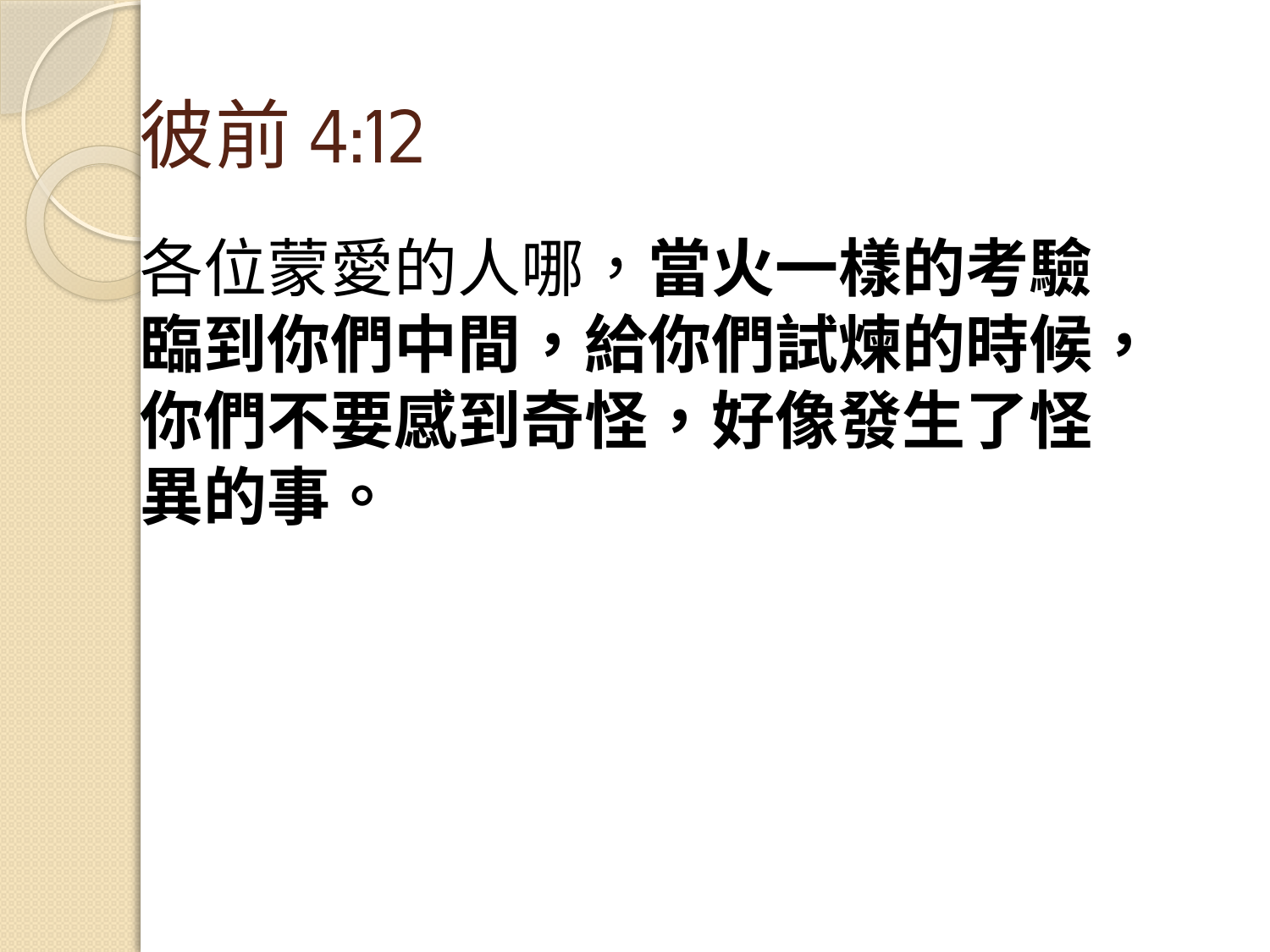

# 彼前4:12
各位蒙愛的人哪，當火一樣的考驗臨到你們中間，給你們試煉的時候，你們不要感到奇怪，好像發生了怪異的事。